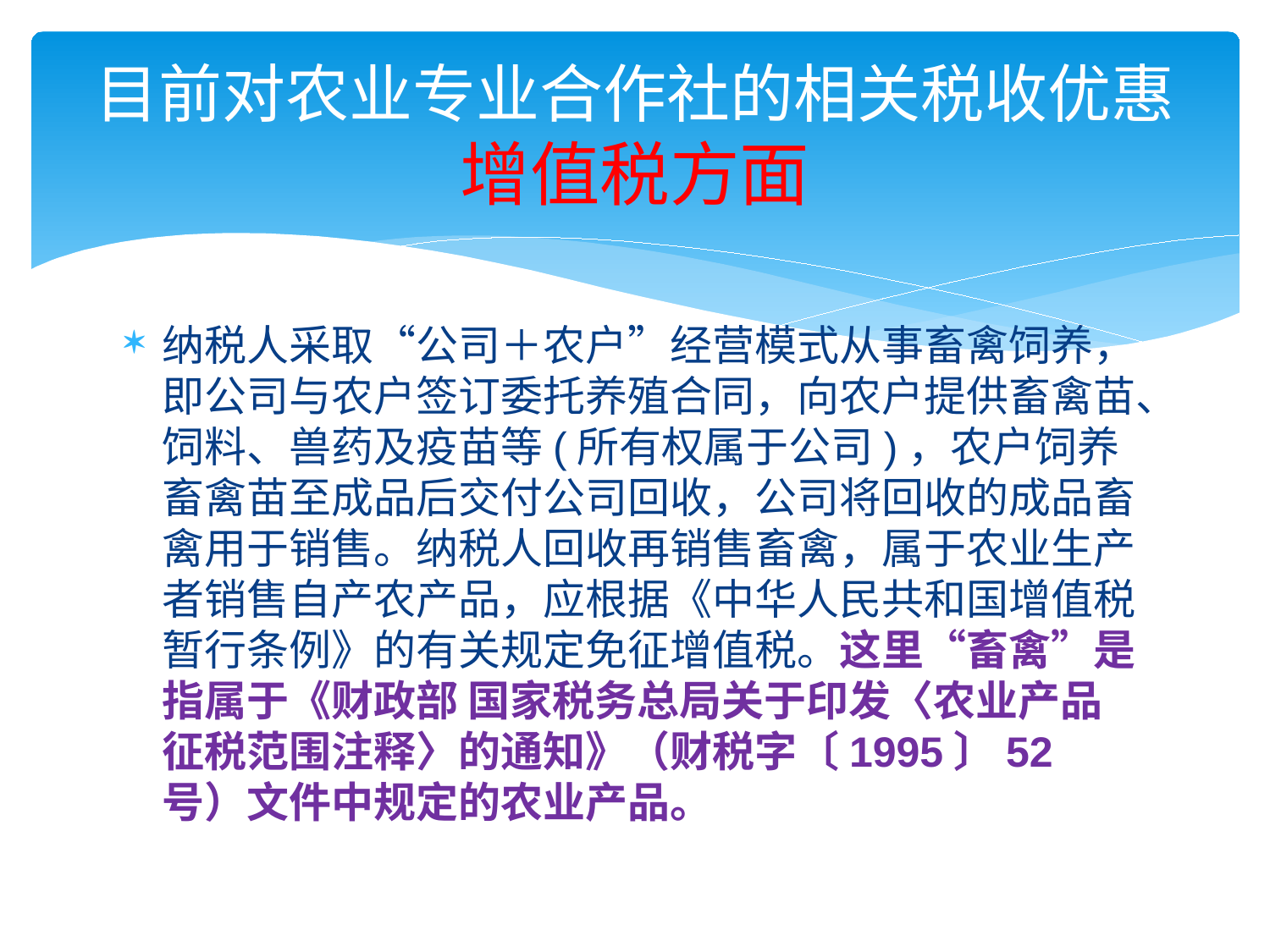

# 目前对农业专业合作社的相关税收优惠增值税方面

纳税人采取“公司＋农户”经营模式从事畜禽饲养，即公司与农户签订委托养殖合同，向农户提供畜禽苗、饲料、兽药及疫苗等(所有权属于公司)，农户饲养畜禽苗至成品后交付公司回收，公司将回收的成品畜禽用于销售。纳税人回收再销售畜禽，属于农业生产者销售自产农产品，应根据《中华人民共和国增值税暂行条例》的有关规定免征增值税。这里“畜禽”是指属于《财政部 国家税务总局关于印发〈农业产品征税范围注释〉的通知》（财税字〔1995〕52号）文件中规定的农业产品。